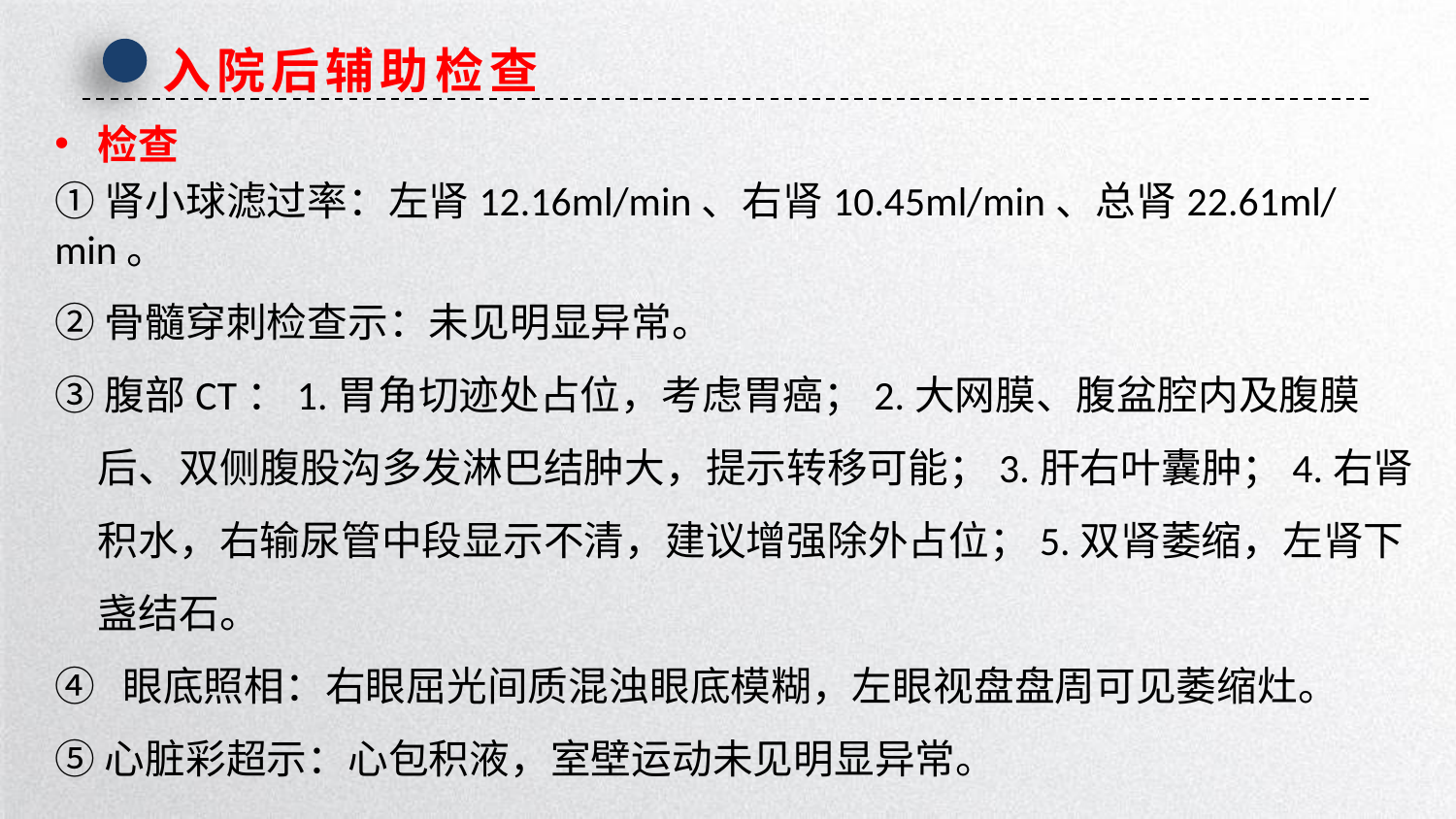

入院后辅助检查

检查
①肾小球滤过率：左肾12.16ml/min、右肾10.45ml/min、总肾22.61ml/min。
②骨髓穿刺检查示：未见明显异常。
③腹部CT：1.胃角切迹处占位，考虑胃癌；2.大网膜、腹盆腔内及腹膜后、双侧腹股沟多发淋巴结肿大，提示转移可能；3.肝右叶囊肿；4.右肾积水，右输尿管中段显示不清，建议增强除外占位；5.双肾萎缩，左肾下盏结石。
④  眼底照相：右眼屈光间质混浊眼底模糊，左眼视盘盘周可见萎缩灶。
⑤心脏彩超示：心包积液，室壁运动未见明显异常。